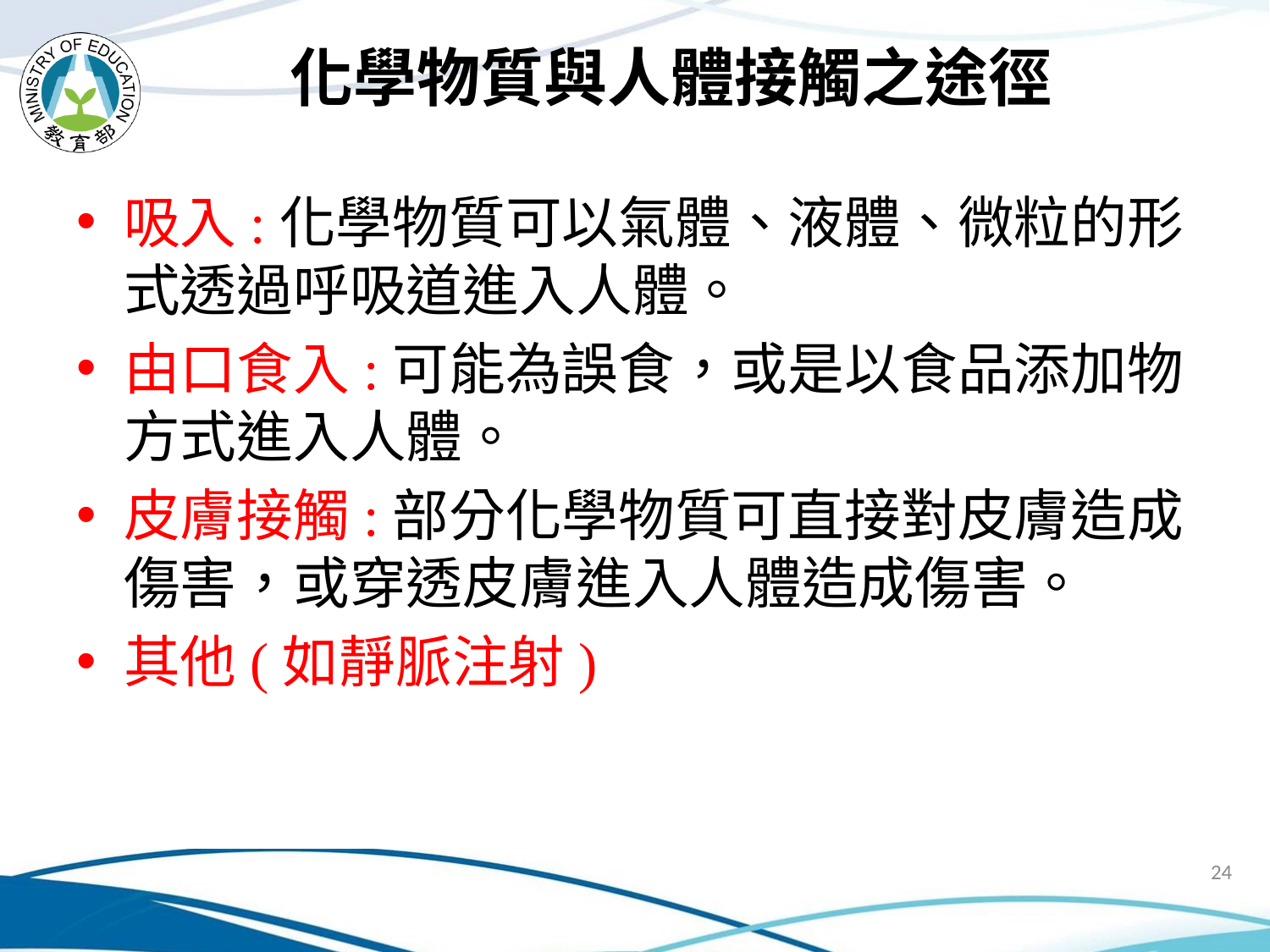

# 化學物質與人體接觸之途徑
吸入:化學物質可以氣體、液體、微粒的形式透過呼吸道進入人體。
由口食入:可能為誤食，或是以食品添加物方式進入人體。
皮膚接觸:部分化學物質可直接對皮膚造成傷害，或穿透皮膚進入人體造成傷害。
其他(如靜脈注射)
24